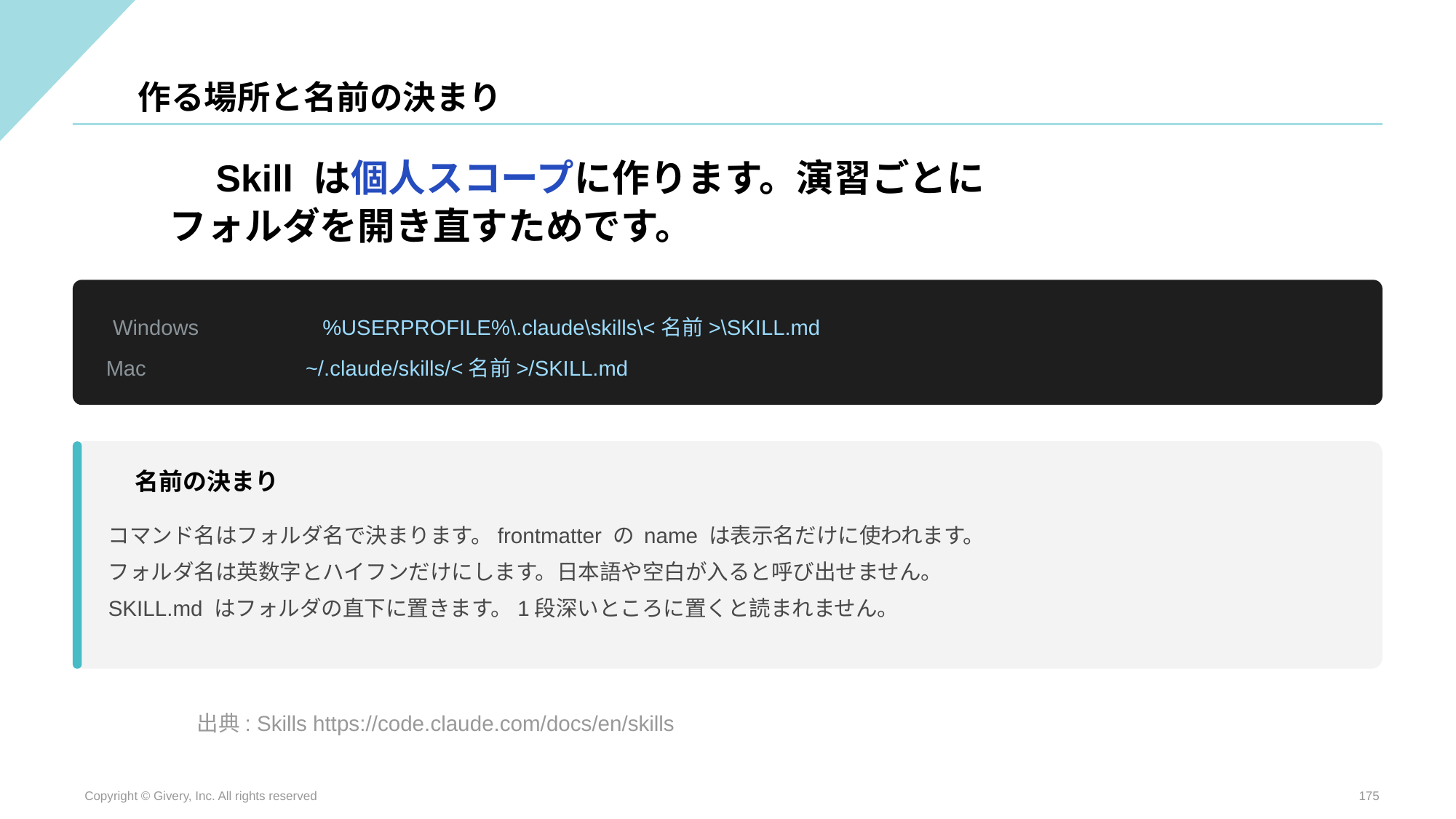

作る場所と名前の決まり

Skill は個人スコープに作ります。演習ごとに
フォルダを開き直すためです。

Windows
%USERPROFILE%\.claude\skills\<名前>\SKILL.md
Mac
~/.claude/skills/<名前>/SKILL.md

名前の決まり
コマンド名はフォルダ名で決まります。frontmatter の name は表示名だけに使われます。
フォルダ名は英数字とハイフンだけにします。日本語や空白が入ると呼び出せません。
SKILL.md はフォルダの直下に置きます。1段深いところに置くと読まれません。
出典: Skills https://code.claude.com/docs/en/skills
Copyright © Givery, Inc. All rights reserved
175